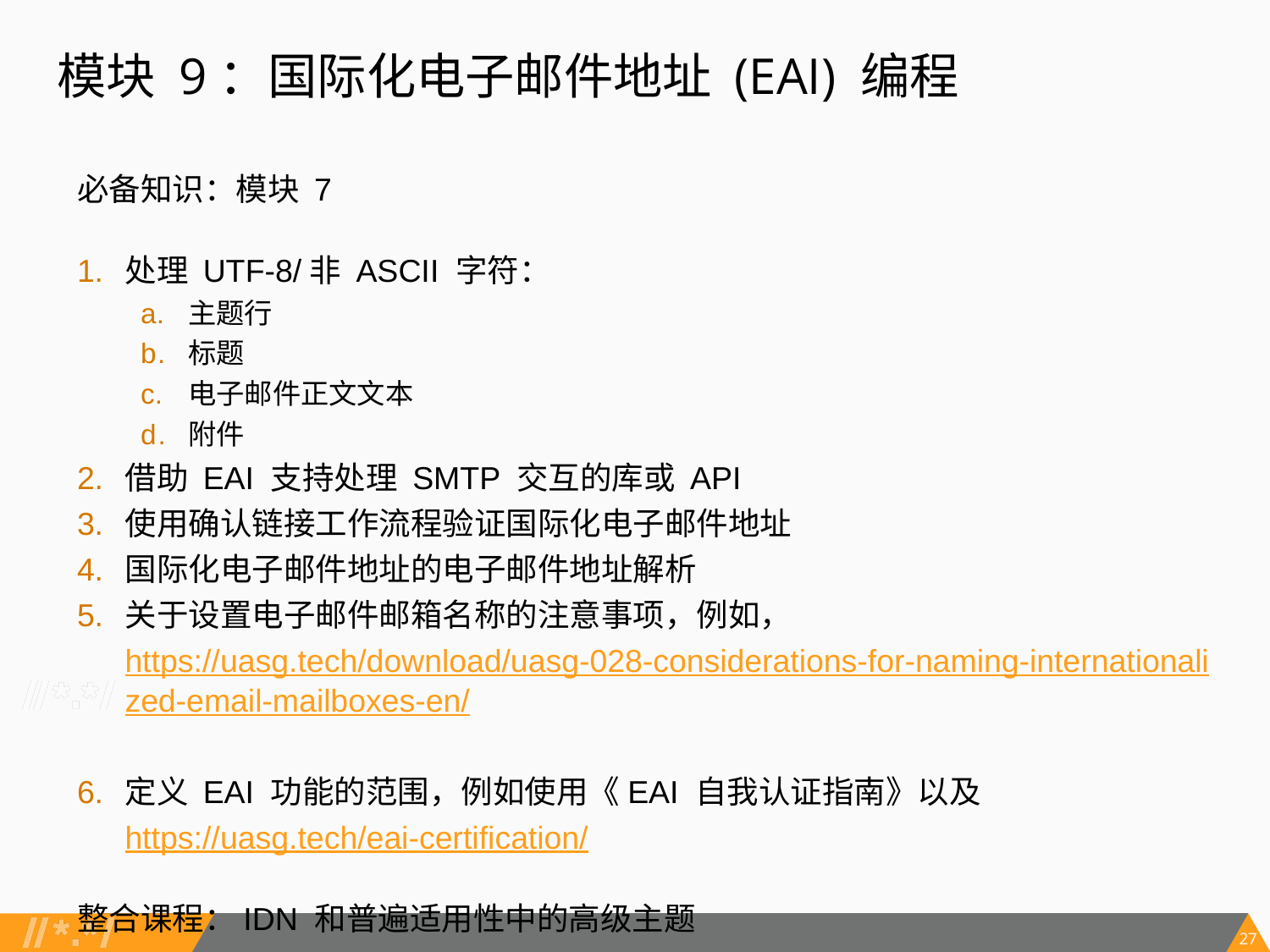

# 模块 9：国际化电子邮件地址 (EAI) 编程
必备知识：模块 7

处理 UTF-8/非 ASCII 字符：
主题行
标题
电子邮件正文文本
附件
借助 EAI 支持处理 SMTP 交互的库或 API
使用确认链接工作流程验证国际化电子邮件地址
国际化电子邮件地址的电子邮件地址解析
关于设置电子邮件邮箱名称的注意事项，例如，https://uasg.tech/download/uasg-028-considerations-for-naming-internationalized-email-mailboxes-en/
定义 EAI 功能的范围，例如使用《EAI 自我认证指南》以及 https://uasg.tech/eai-certification/

整合课程：IDN 和普遍适用性中的高级主题